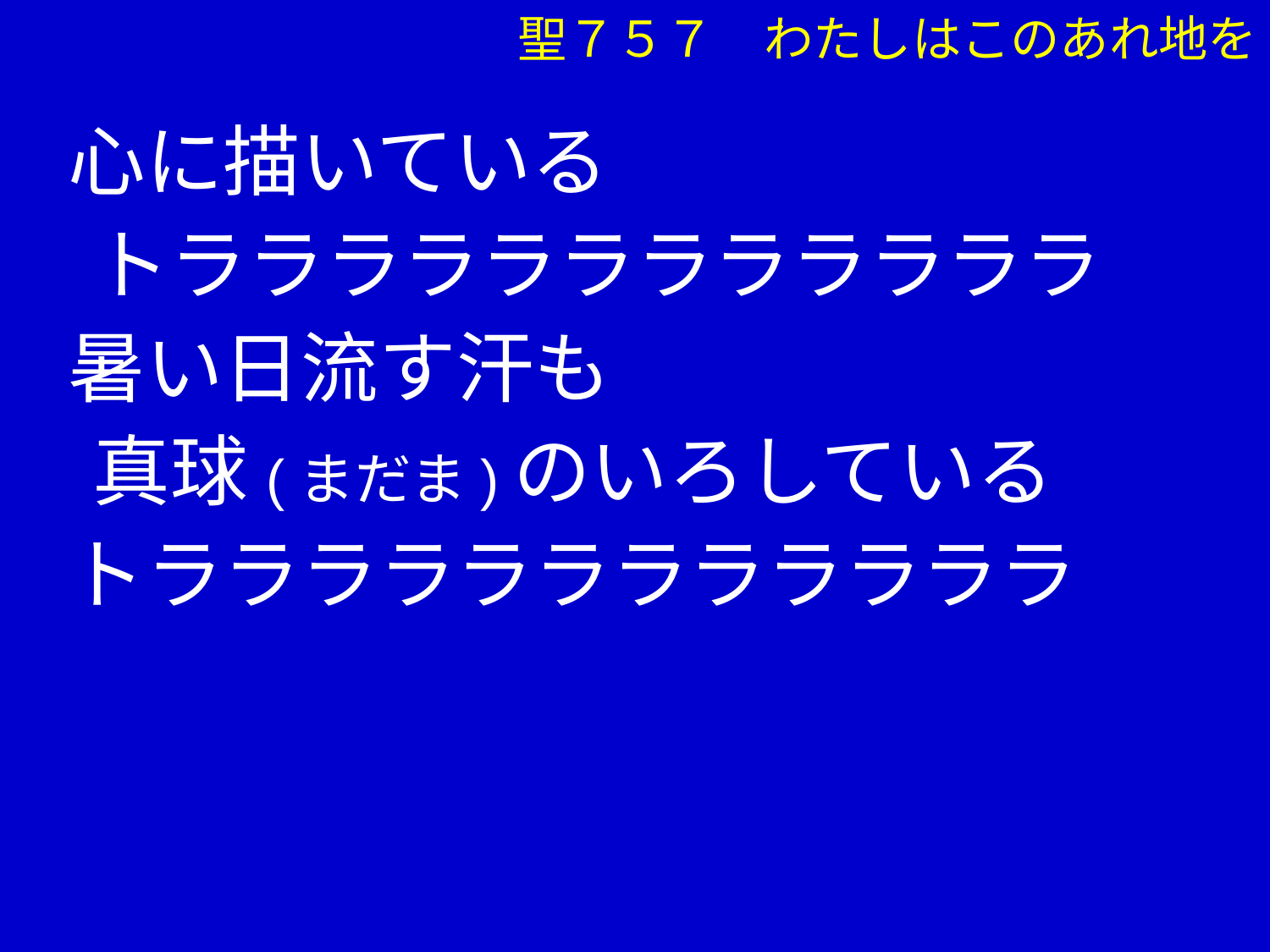

聖７５７　わたしはこのあれ地を
   心に描いている
　 トララララララララララララ
   暑い日流す汗も
　 真球(まだま)のいろしている
   トララララララララララララ